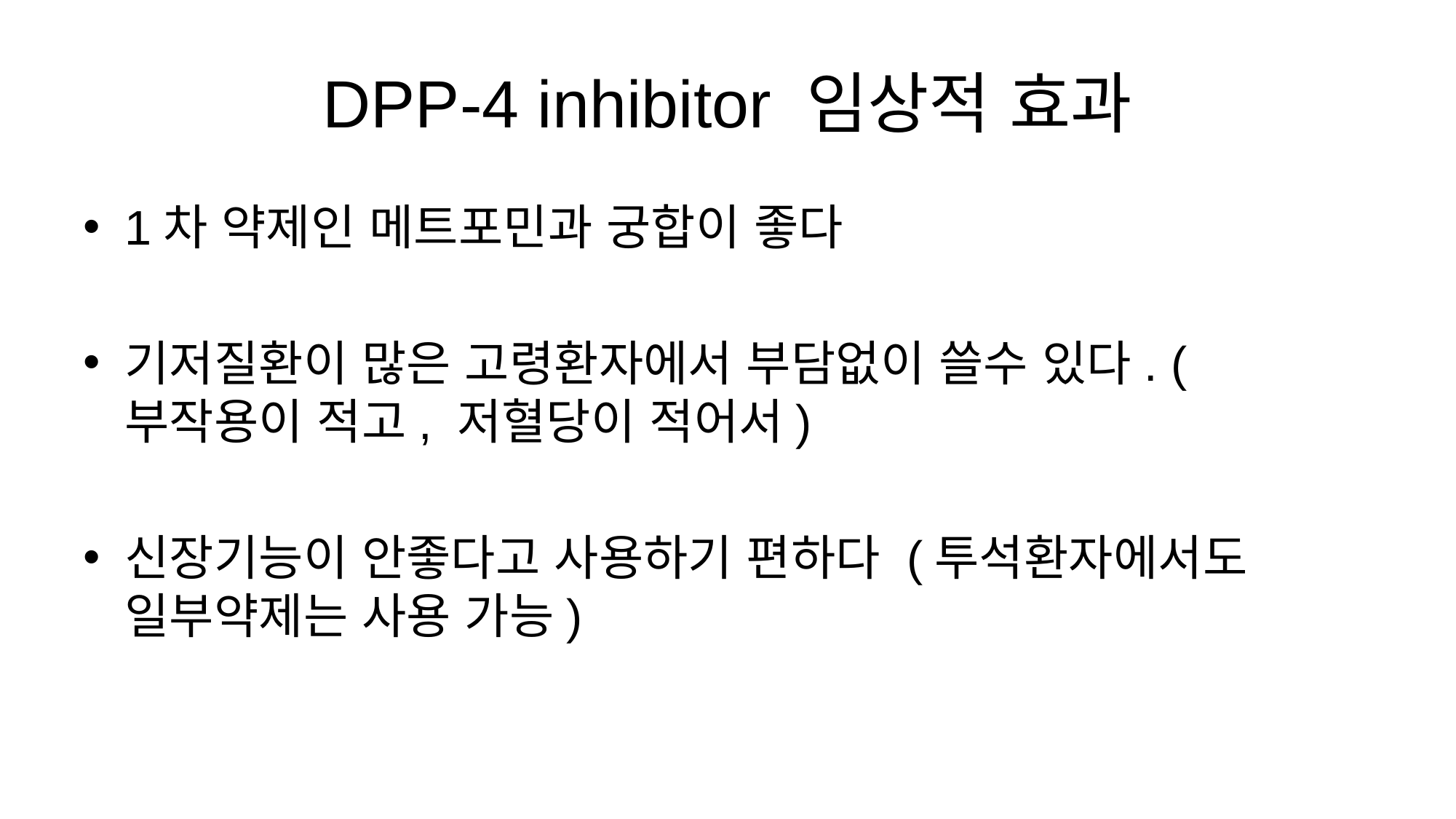

# DPP-4 inhibitor 임상적 효과
1차 약제인 메트포민과 궁합이 좋다

기저질환이 많은 고령환자에서 부담없이 쓸수 있다. (부작용이 적고, 저혈당이 적어서)

신장기능이 안좋다고 사용하기 편하다 (투석환자에서도 일부약제는 사용 가능)